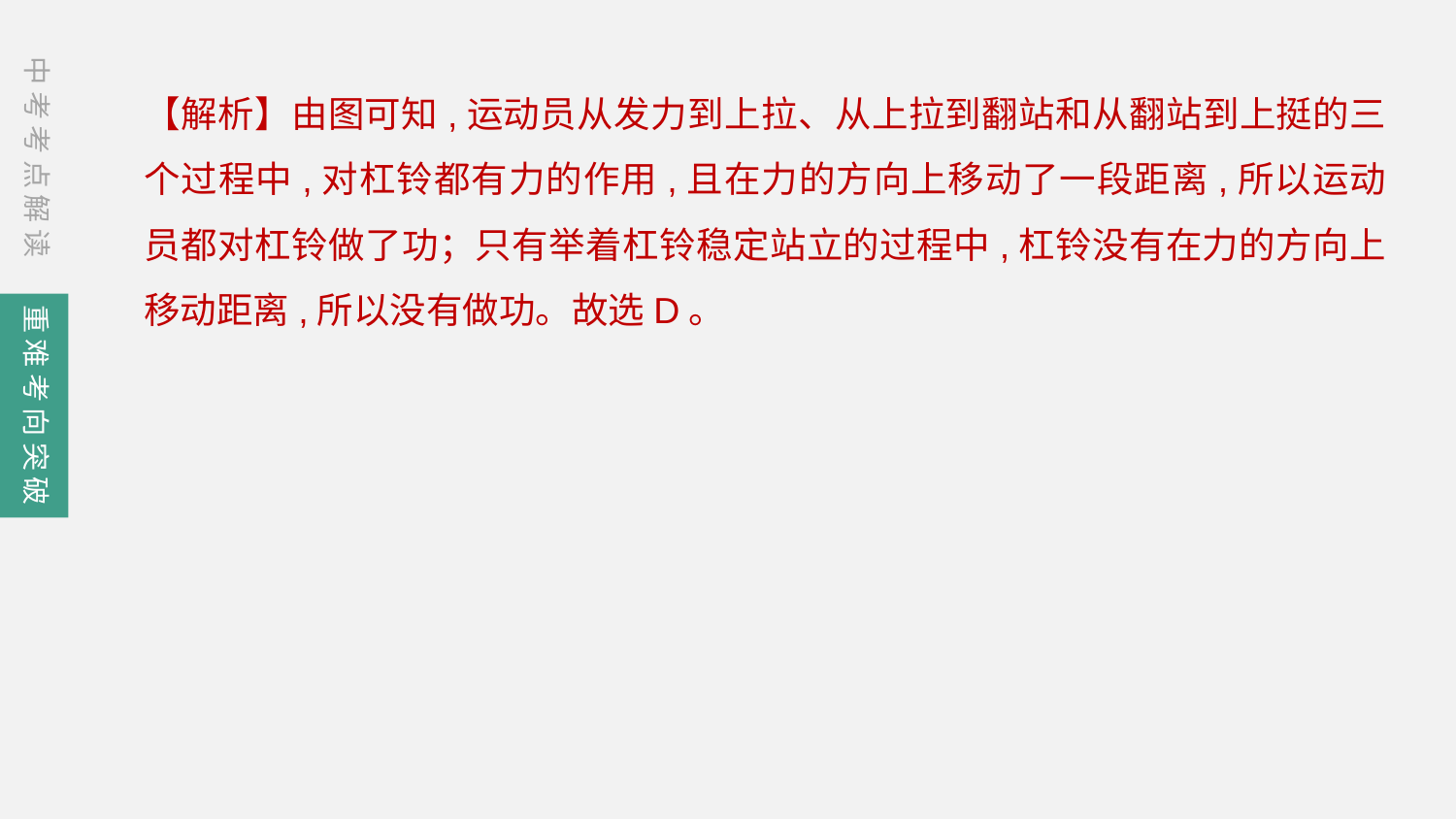

中考考点解读
【解析】由图可知,运动员从发力到上拉、从上拉到翻站和从翻站到上挺的三个过程中,对杠铃都有力的作用,且在力的方向上移动了一段距离,所以运动员都对杠铃做了功；只有举着杠铃稳定站立的过程中,杠铃没有在力的方向上移动距离,所以没有做功。故选D。
重难考向突破